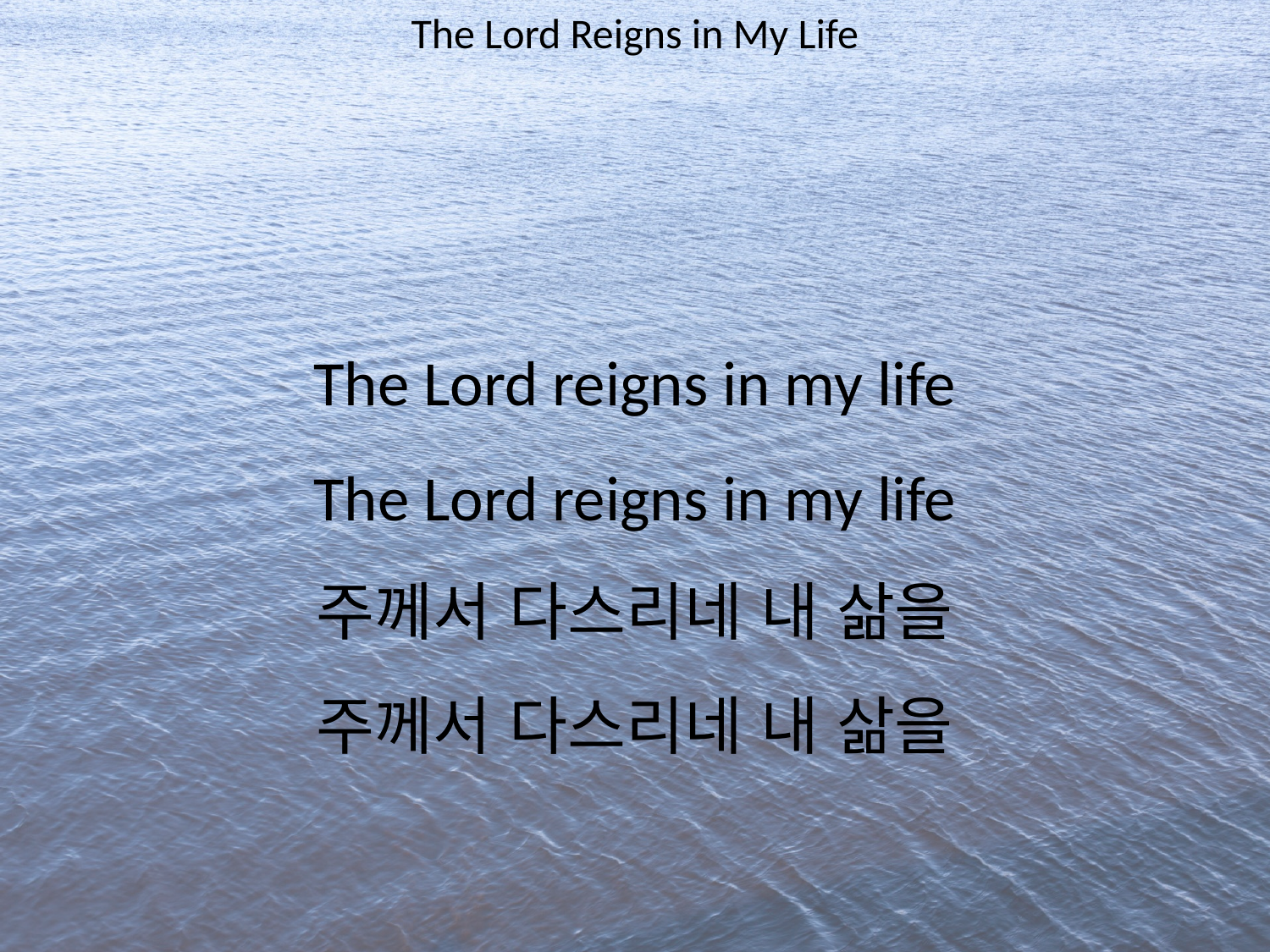

The Lord Reigns in My Life

#
The Lord reigns in my life
The Lord reigns in my life
주께서 다스리네 내 삶을
주께서 다스리네 내 삶을